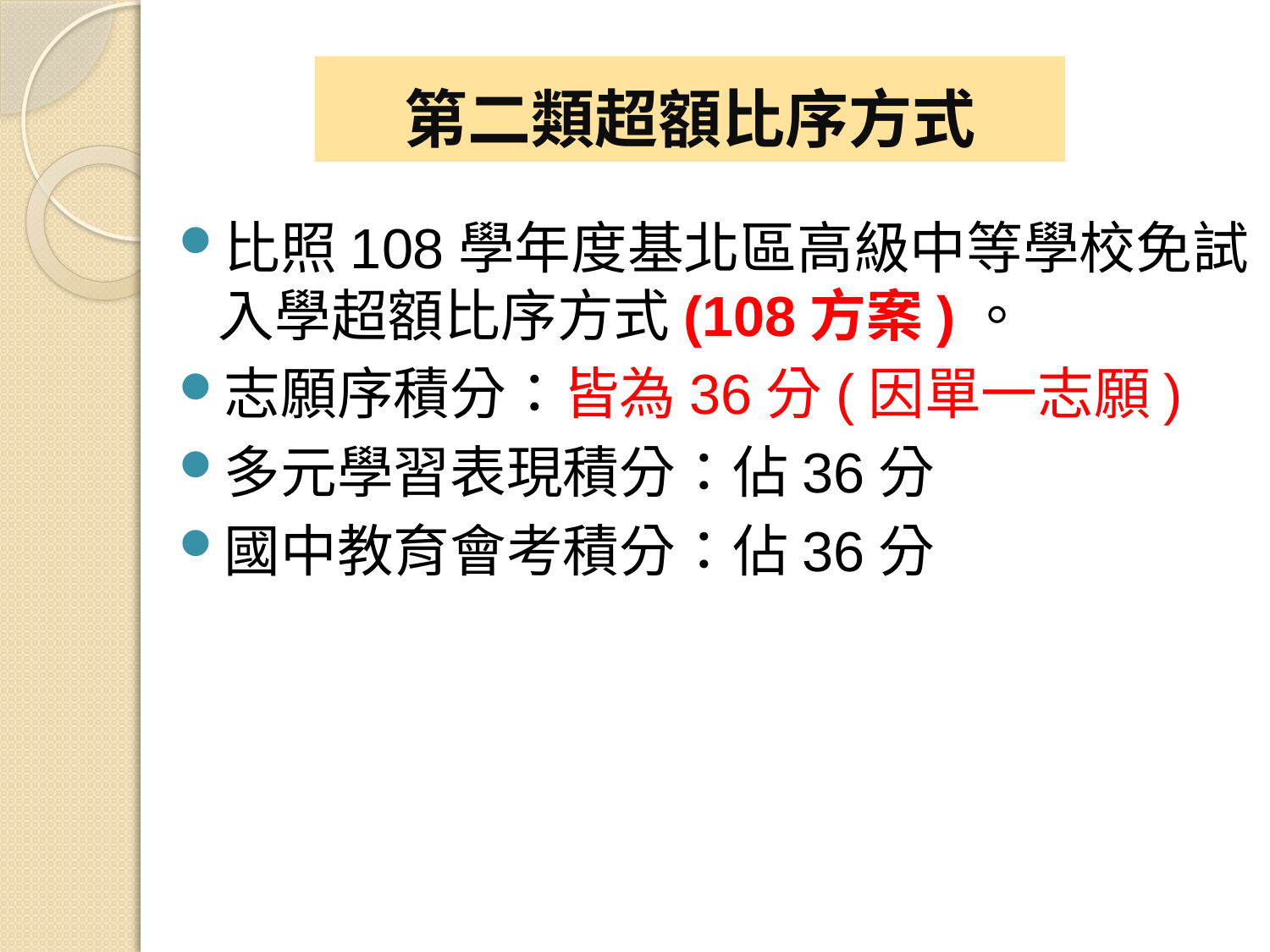

# 第二類超額比序方式
比照108學年度基北區高級中等學校免試入學超額比序方式(108方案)。
志願序積分：皆為36分(因單一志願)
多元學習表現積分：佔36分
國中教育會考積分：佔36分